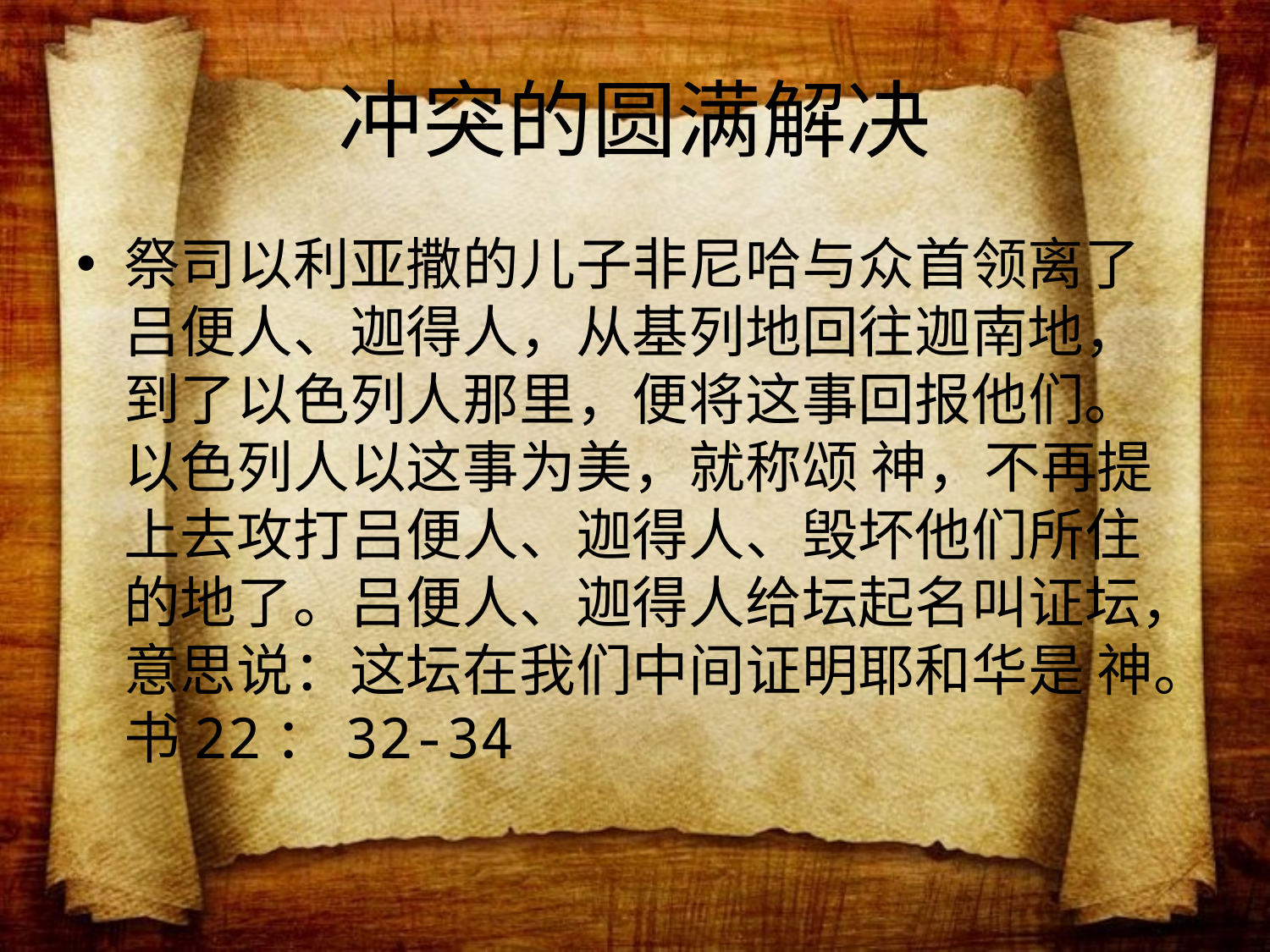

# 冲突的圆满解决
祭司以利亚撒的儿子非尼哈与众首领离了吕便人、迦得人，从基列地回往迦南地，到了以色列人那里，便将这事回报他们。以色列人以这事为美，就称颂 神，不再提上去攻打吕便人、迦得人、毁坏他们所住的地了。吕便人、迦得人给坛起名叫证坛，意思说：这坛在我们中间证明耶和华是 神。书22：32-34